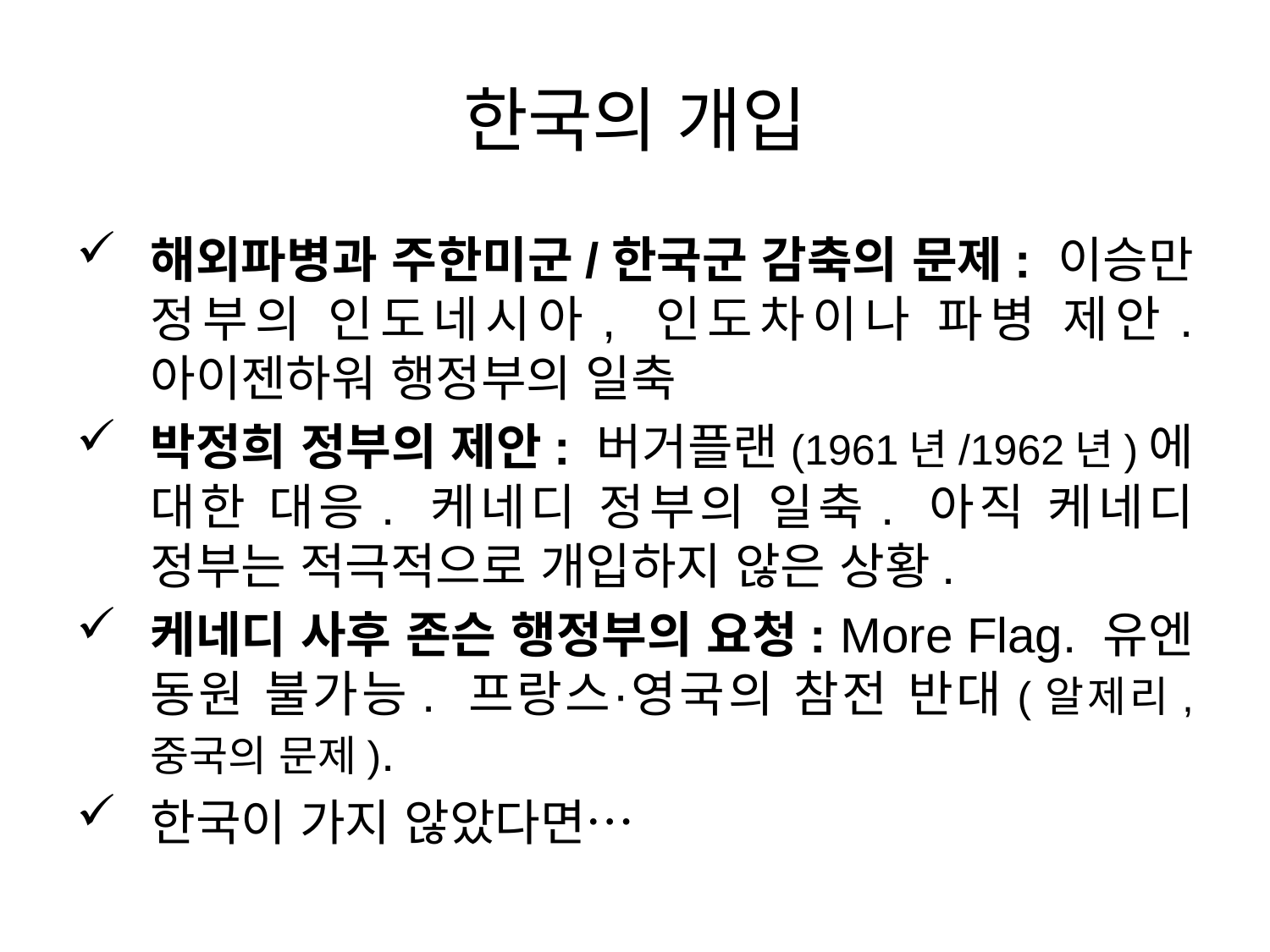

# 한국의 개입
해외파병과 주한미군/한국군 감축의 문제: 이승만 정부의 인도네시아, 인도차이나 파병 제안. 아이젠하워 행정부의 일축
박정희 정부의 제안: 버거플랜(1961년/1962년)에 대한 대응. 케네디 정부의 일축. 아직 케네디 정부는 적극적으로 개입하지 않은 상황.
케네디 사후 존슨 행정부의 요청: More Flag. 유엔 동원 불가능. 프랑스∙영국의 참전 반대(알제리, 중국의 문제).
한국이 가지 않았다면…